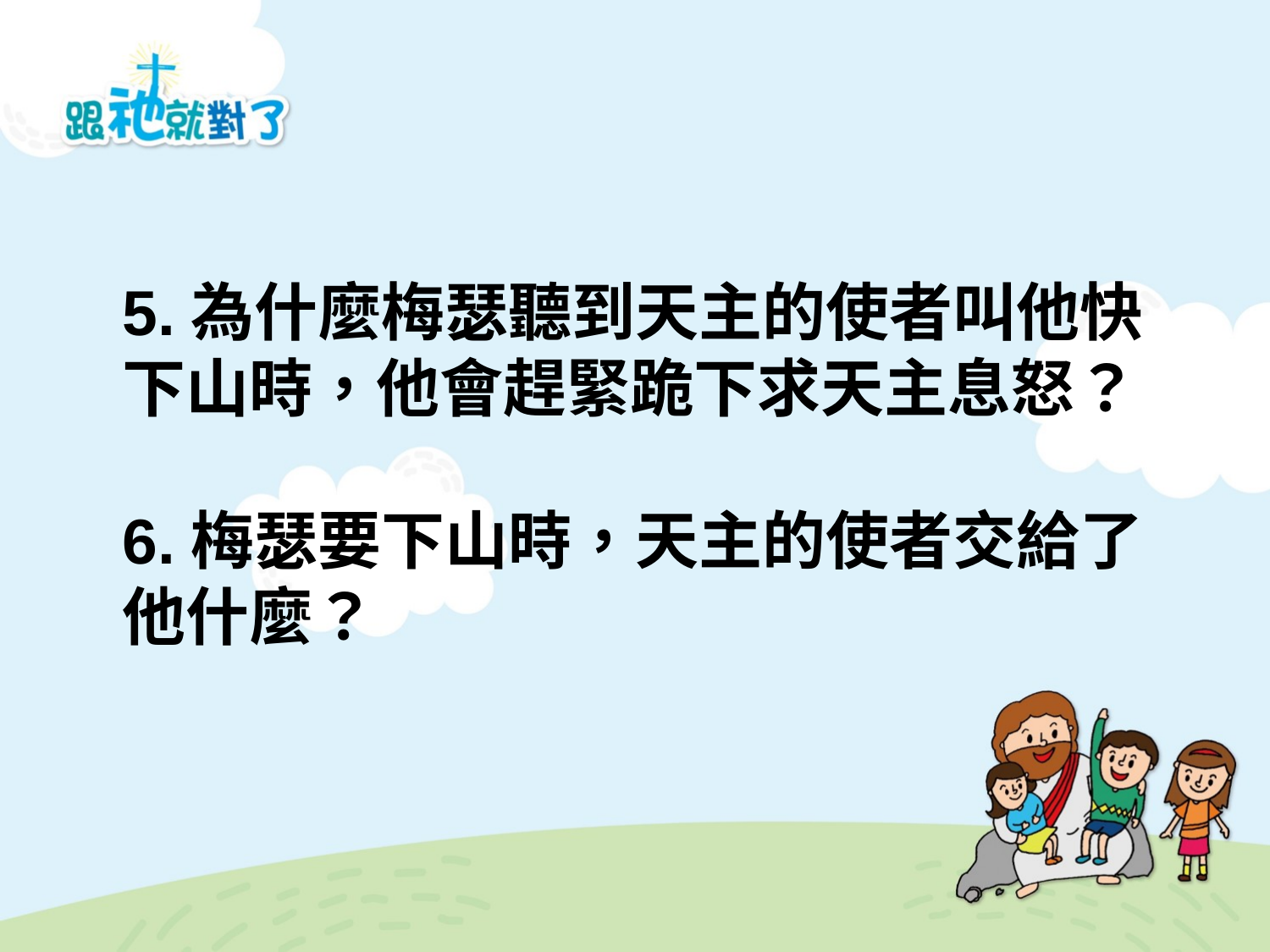

5.為什麼梅瑟聽到天主的使者叫他快下山時，他會趕緊跪下求天主息怒？

6.梅瑟要下山時，天主的使者交給了他什麼？